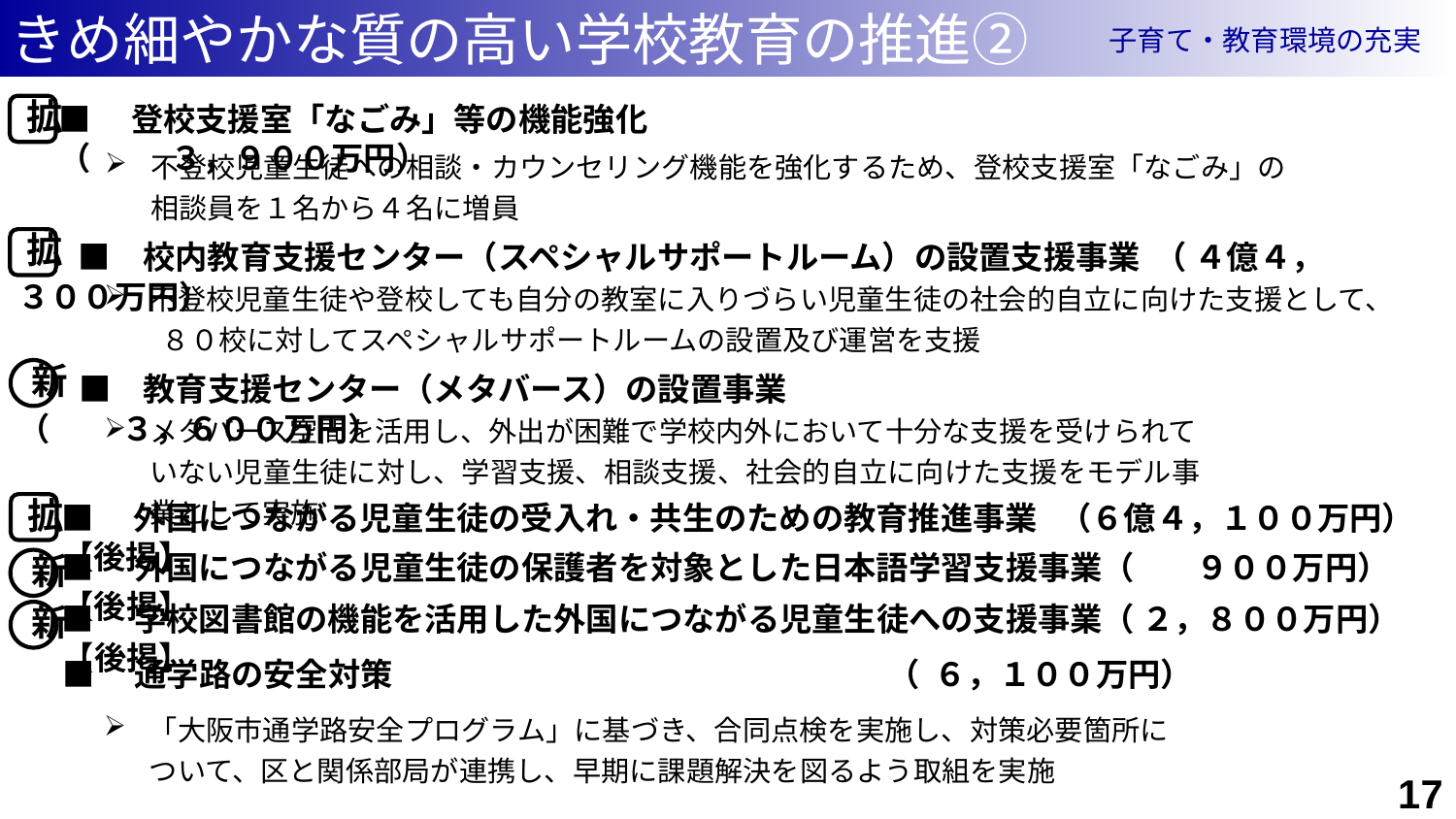

きめ細やかな質の高い学校教育の推進②
子育て・教育環境の充実
■　登校支援室「なごみ」等の機能強化　　　　　　　　　　　　　　　　　　 　　 　（　　  ３，９００万円）
拡
不登校児童生徒への相談・カウンセリング機能を強化するため、登校支援室「なごみ」の相談員を１名から４名に増員

　　■　校内教育支援センター（スペシャルサポートルーム）の設置支援事業  （ ４億４，３００万円）
拡
不登校児童生徒や登校しても自分の教室に入りづらい児童生徒の社会的自立に向けた支援として、  ８０校に対してスペシャルサポートルームの設置及び運営を支援
新
　　■　教育支援センター（メタバース）の設置事業　　　　　　　　　　　　　　　　   （　　 ３，６００万円）
メタバース空間を活用し、外出が困難で学校内外において十分な支援を受けられていない児童生徒に対し、学習支援、相談支援、社会的自立に向けた支援をモデル事業として実施
■　外国につながる児童生徒の受入れ・共生のための教育推進事業   （６億４，１００万円）【後掲】
拡
■　外国につながる児童生徒の保護者を対象とした日本語学習支援事業（　    ９００万円）【後掲】
新
■　学校図書館の機能を活用した外国につながる児童生徒への支援事業（ ２，８００万円）【後掲】
新
■　通学路の安全対策                                                                    （  ６，１００万円）
「大阪市通学路安全プログラム」に基づき、合同点検を実施し、対策必要箇所について、区と関係部局が連携し、早期に課題解決を図るよう取組を実施
17